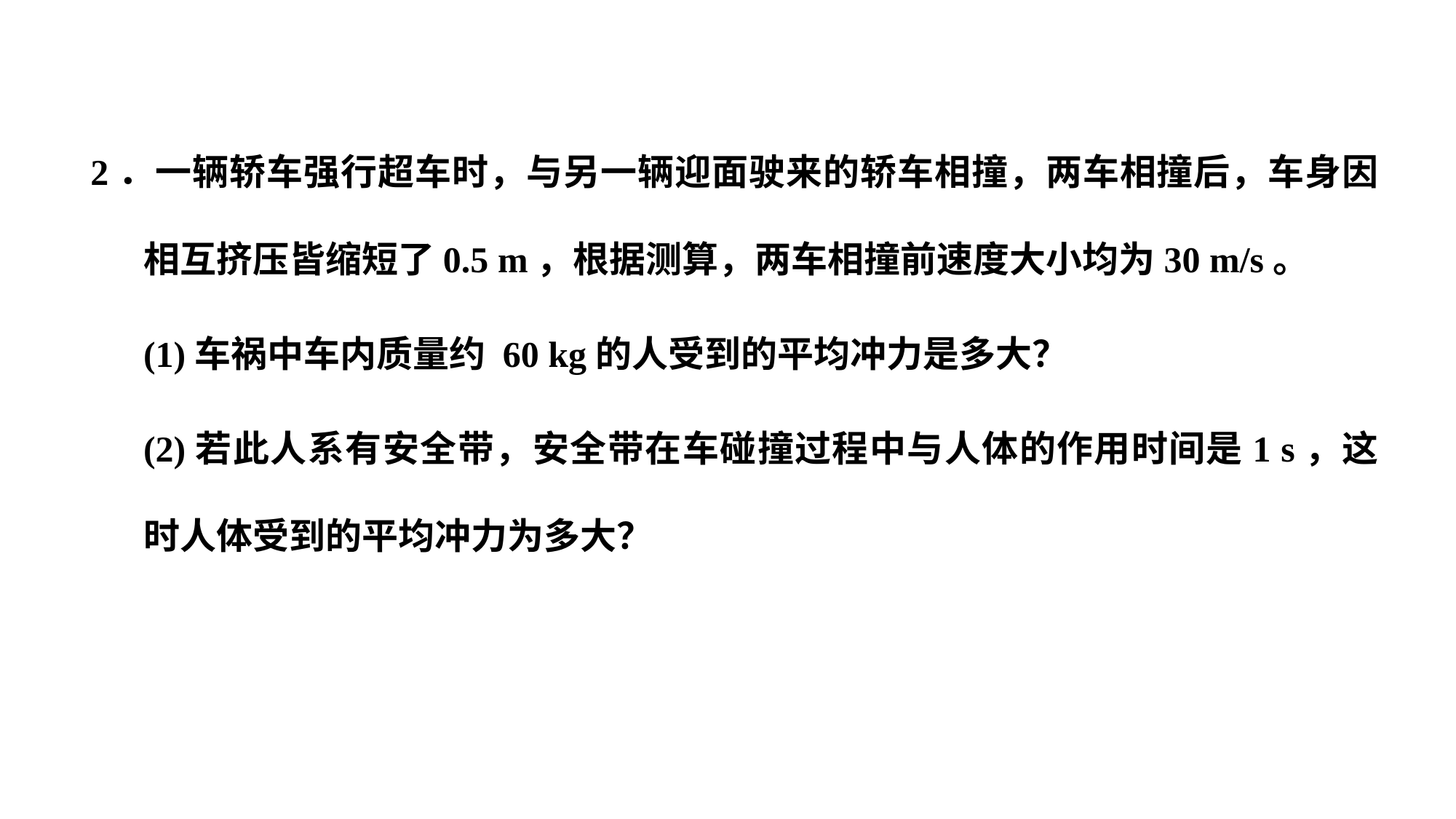

2．一辆轿车强行超车时，与另一辆迎面驶来的轿车相撞，两车相撞后，车身因相互挤压皆缩短了0.5 m，根据测算，两车相撞前速度大小均为30 m/s。
(1)车祸中车内质量约 60 kg的人受到的平均冲力是多大？
(2)若此人系有安全带，安全带在车碰撞过程中与人体的作用时间是1 s，这时人体受到的平均冲力为多大？